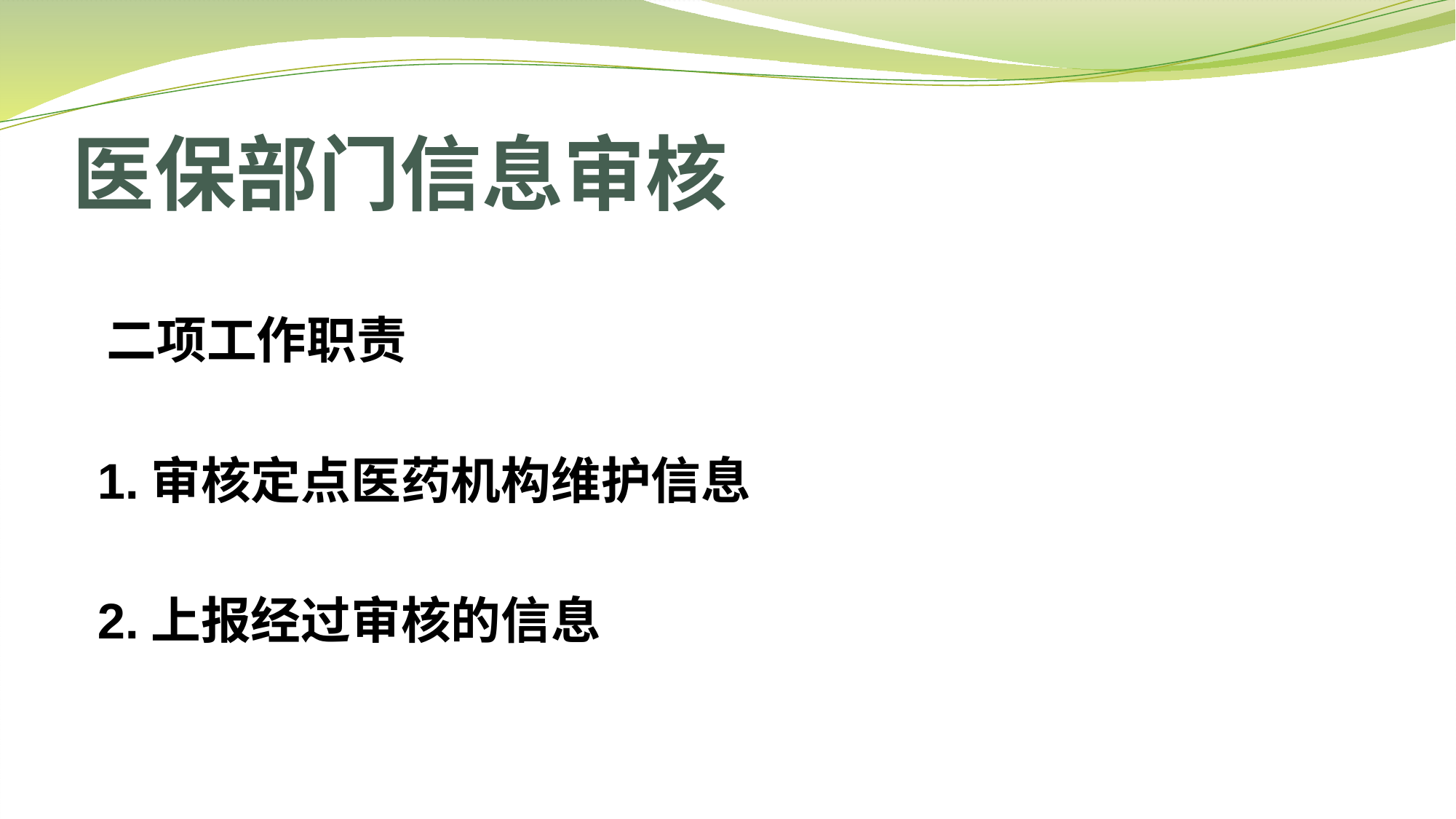

# 医保部门信息审核
 二项工作职责

 1.审核定点医药机构维护信息

 2.上报经过审核的信息